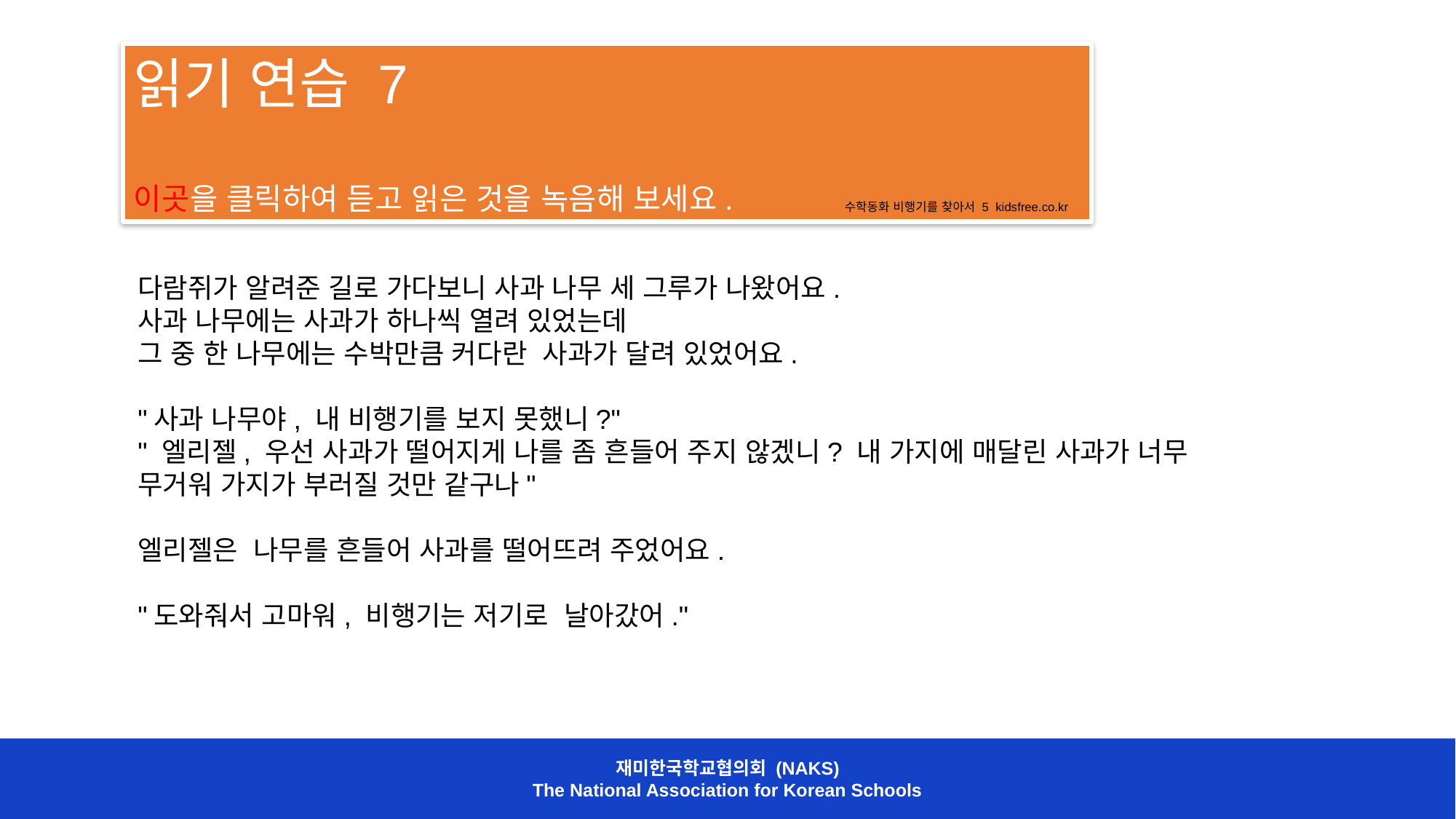

읽기 연습 7

이곳을 클릭하여 듣고 읽은 것을 녹음해 보세요.
수학동화 비행기를 찾아서 5  kidsfree.co.kr

다람쥐가 알려준 길로 가다보니 사과 나무 세 그루가 나왔어요.
사과 나무에는 사과가 하나씩 열려 있었는데
그 중 한 나무에는 수박만큼 커다란  사과가 달려 있었어요.

"사과 나무야, 내 비행기를 보지 못했니?"
" 엘리젤, 우선 사과가 떨어지게 나를 좀 흔들어 주지 않겠니? 내 가지에 매달린 사과가 너무 무거워 가지가 부러질 것만 같구나"

엘리젤은  나무를 흔들어 사과를 떨어뜨려 주었어요.

"도와줘서 고마워, 비행기는 저기로  날아갔어."
재미한국학교협의회 (NAKS)
The National Association for Korean Schools